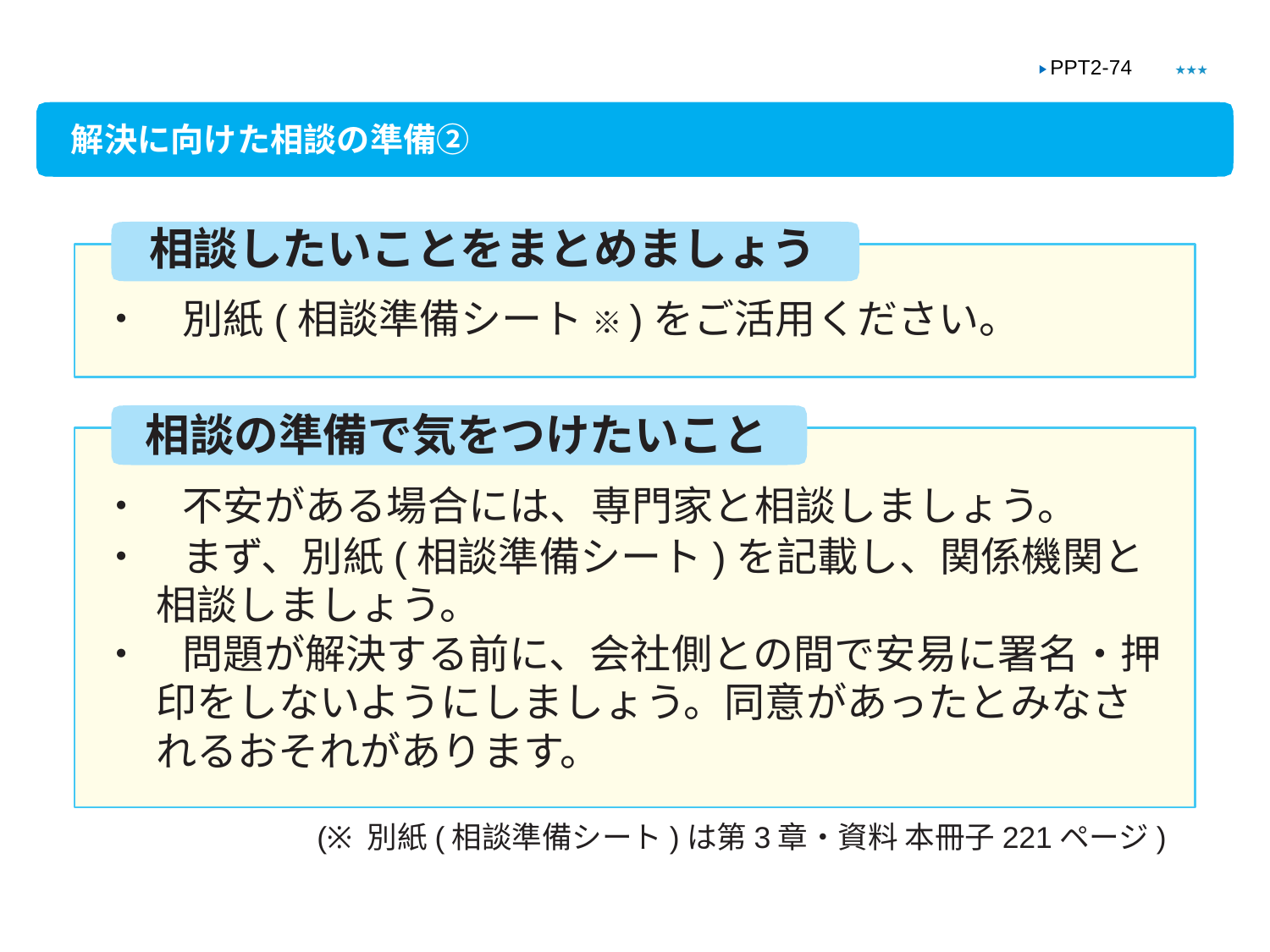

★★★
▶ PPT2-74

解決に向けた相談の準備②
相談したいことをまとめましょう
・　別紙(相談準備シート ※)をご活用ください。

相談の準備で気をつけたいこと
・　不安がある場合には、専門家と相談しましょう。
・　まず、別紙(相談準備シート)を記載し、関係機関と相談しましょう。
・　問題が解決する前に、会社側との間で安易に署名・押印をしないようにしましょう。同意があったとみなされるおそれがあります。

(※ 別紙(相談準備シート)は第3章・資料 本冊子221ページ)